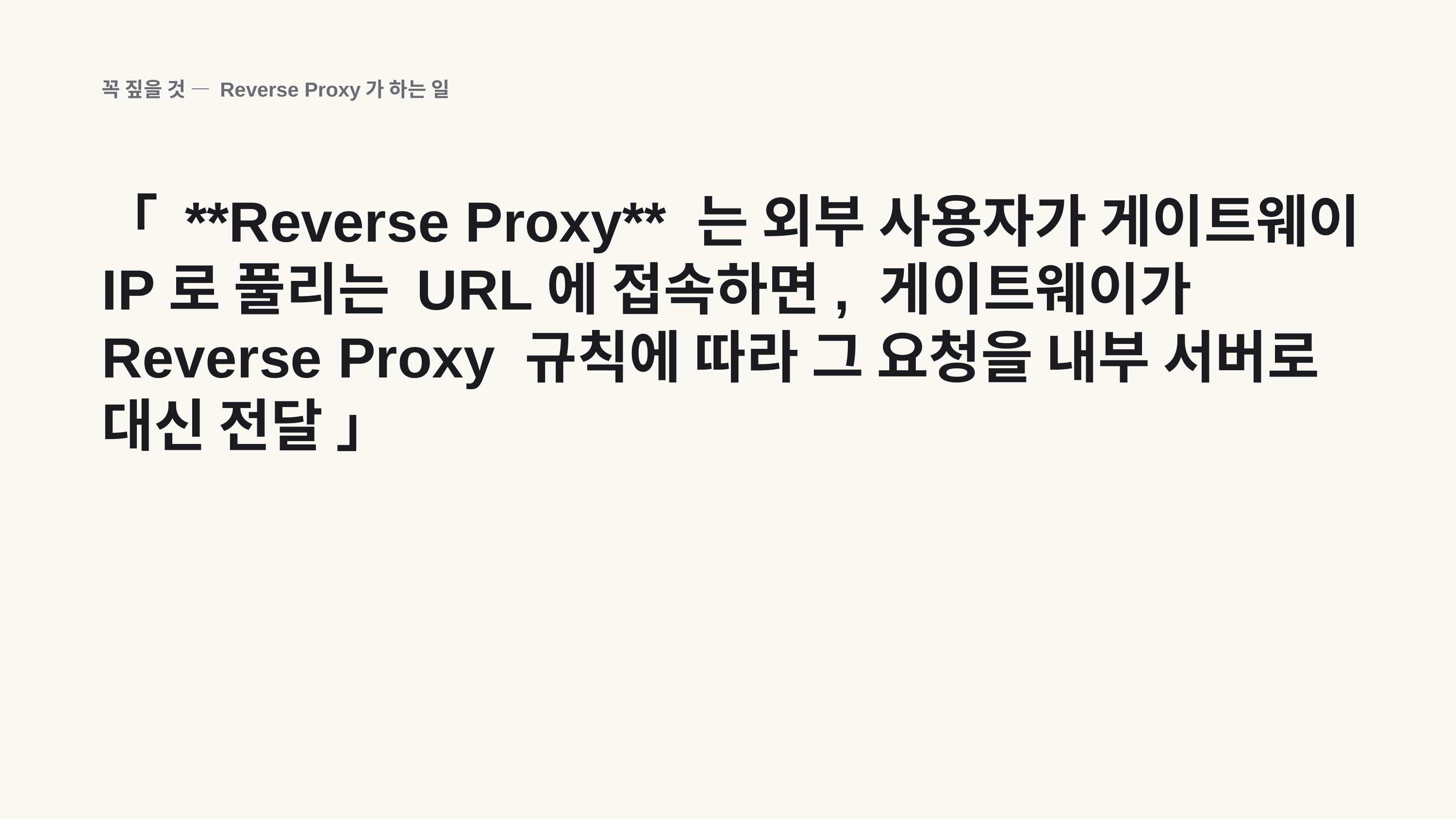

꼭 짚을 것 — Reverse Proxy가 하는 일
「 **Reverse Proxy** 는 외부 사용자가 게이트웨이 IP로 풀리는 URL에 접속하면, 게이트웨이가 Reverse Proxy 규칙에 따라 그 요청을 내부 서버로 대신 전달 」